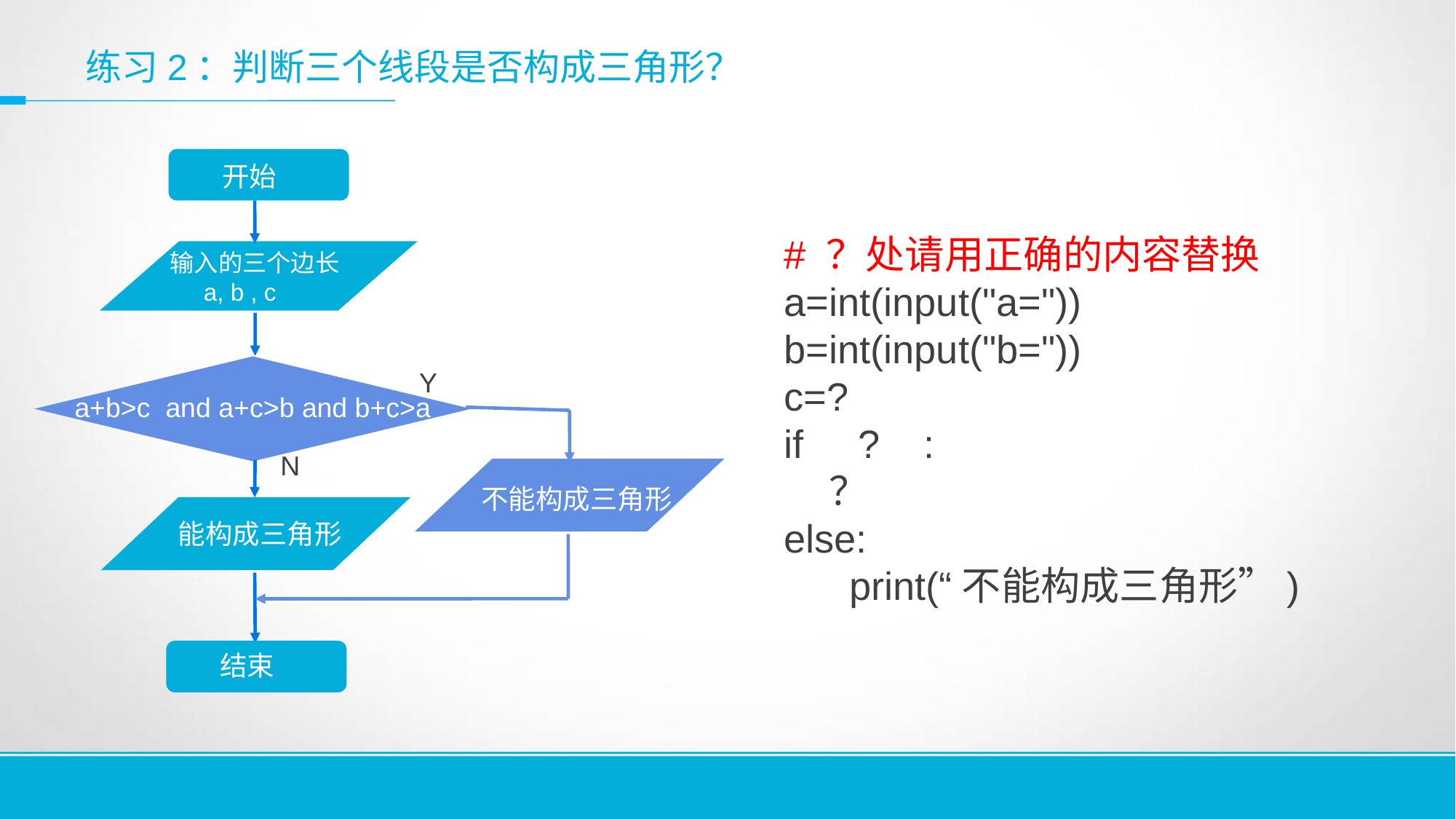

# 练习2：判断三个线段是否构成三角形？

开始

输入的三个边长
     a, b , c

a+b>c  and a+c>b and b+c>a
Y

N

  不能构成三角形

  能构成三角形

结束
# ？处请用正确的内容替换
a=int(input("a="))
b=int(input("b="))
c=?
if     ?    :
    ？
else:
      print(“不能构成三角形”)